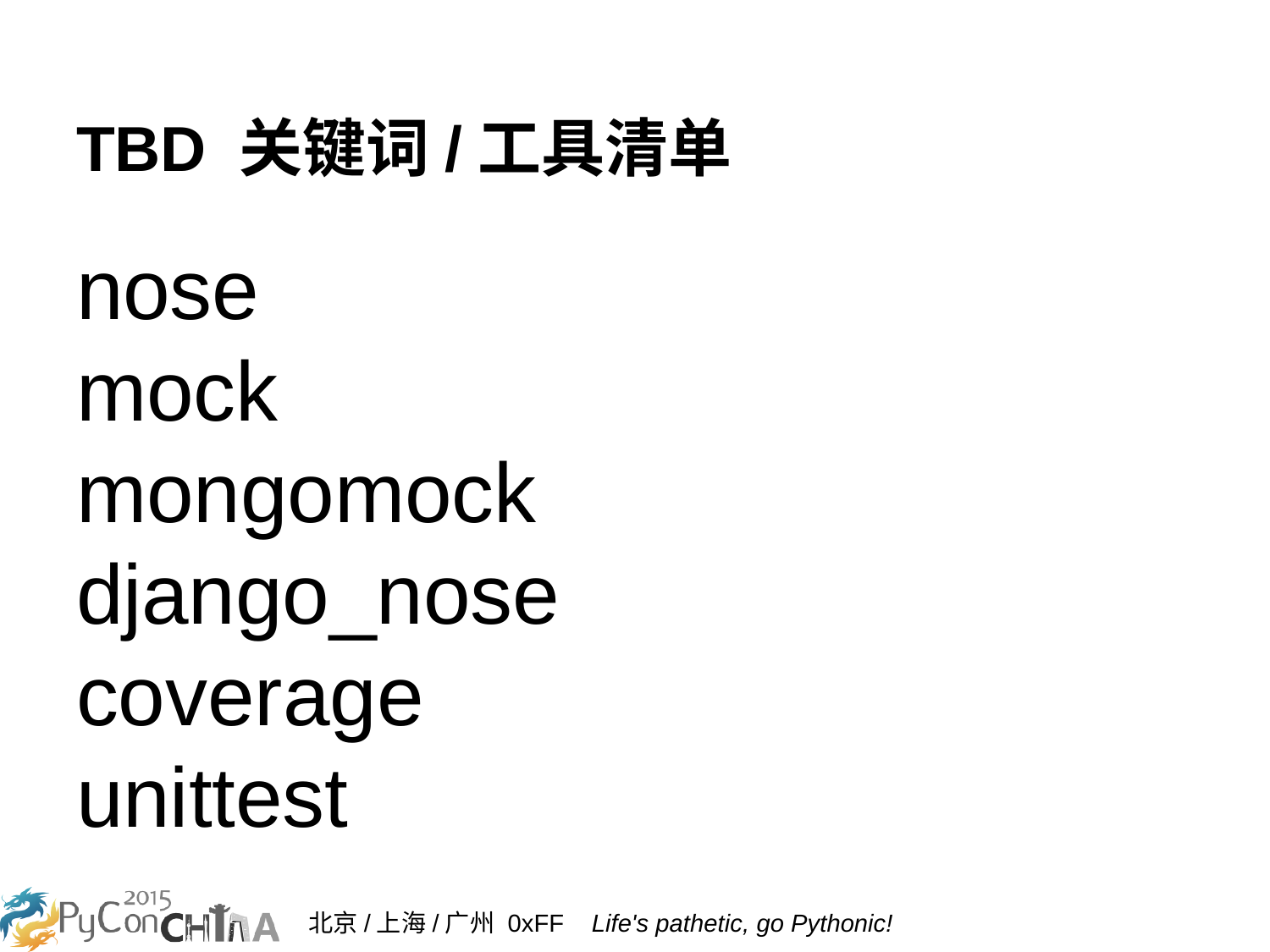

# TBD 关键词/工具清单
nose
mock
mongomock
django_nose
coverage
unittest